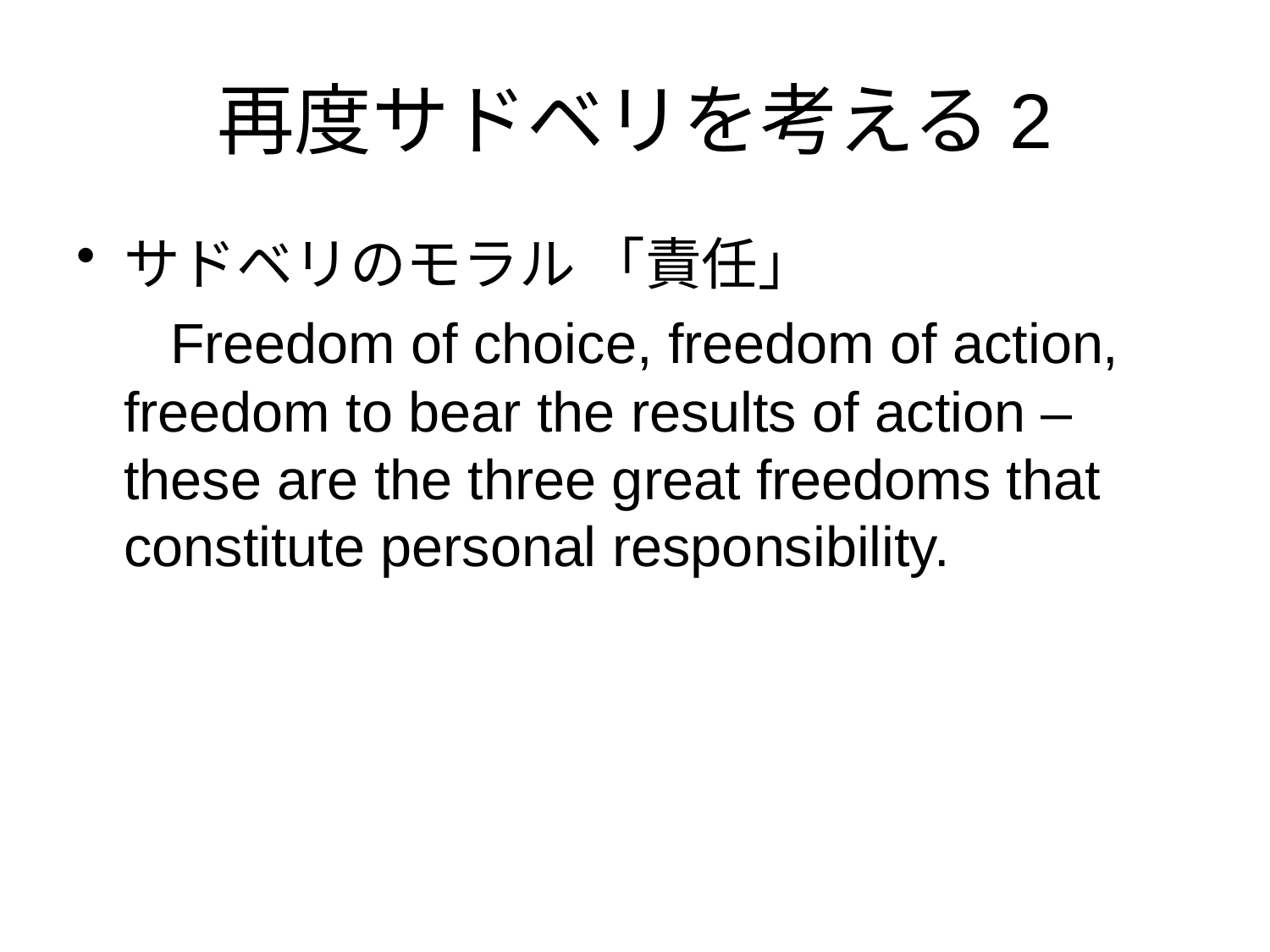

# 再度サドベリを考える2
サドベリのモラル 「責任」
      Freedom of choice, freedom of action, freedom to bear the results of action – these are the three great freedoms that constitute personal responsibility.